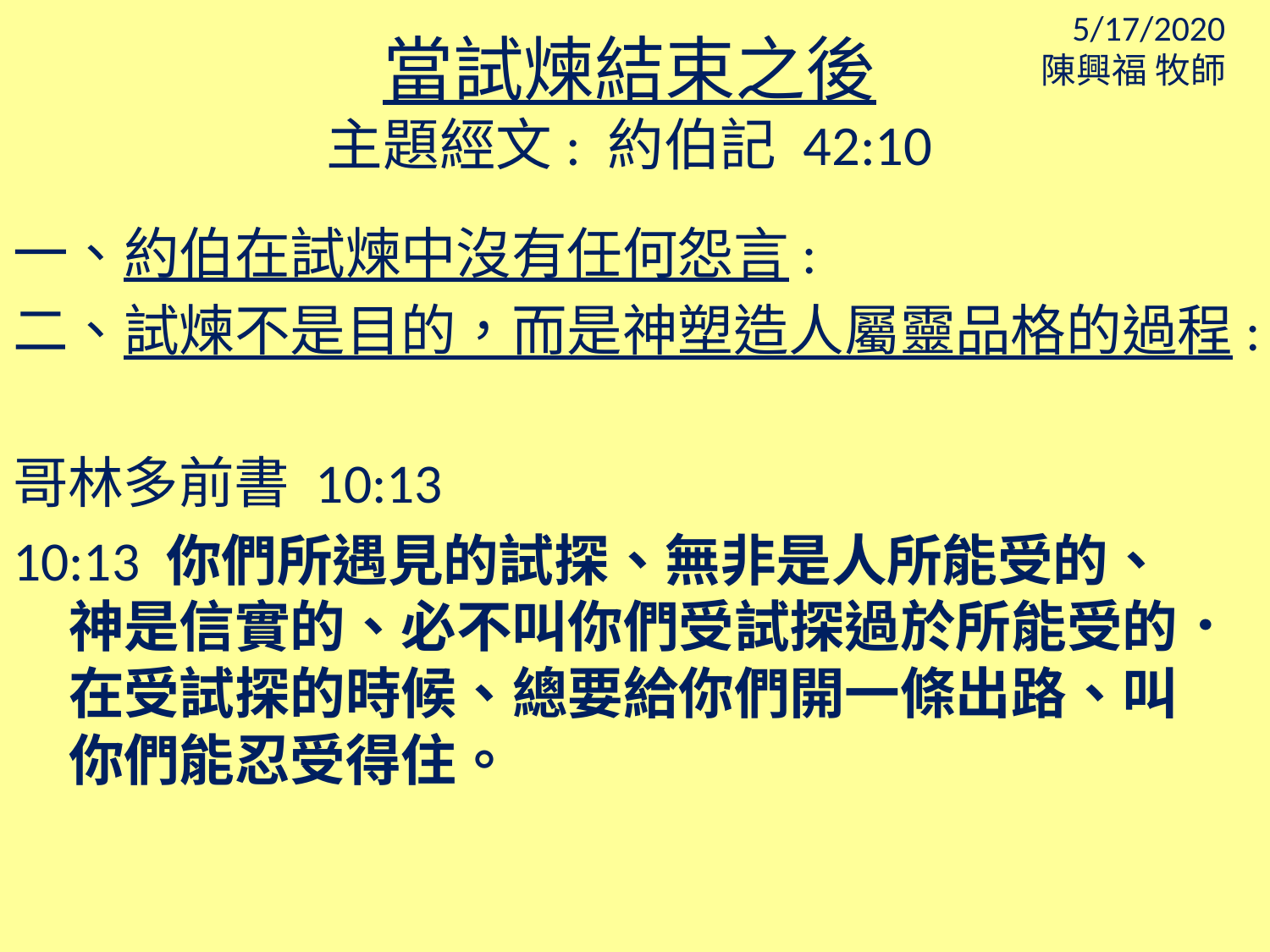

5/17/2020
陳興福 牧師
當試煉結束之後
主題經文: 約伯記 42:10
一、約伯在試煉中沒有任何怨言:
二、試煉不是目的，而是神塑造人屬靈品格的過程:

哥林多前書 10:13
10:13 你們所遇見的試探、無非是人所能受的、        神是信實的、必不叫你們受試探過於所能受的． 在受試探的時候、總要給你們開一條出路、叫      你們能忍受得住。